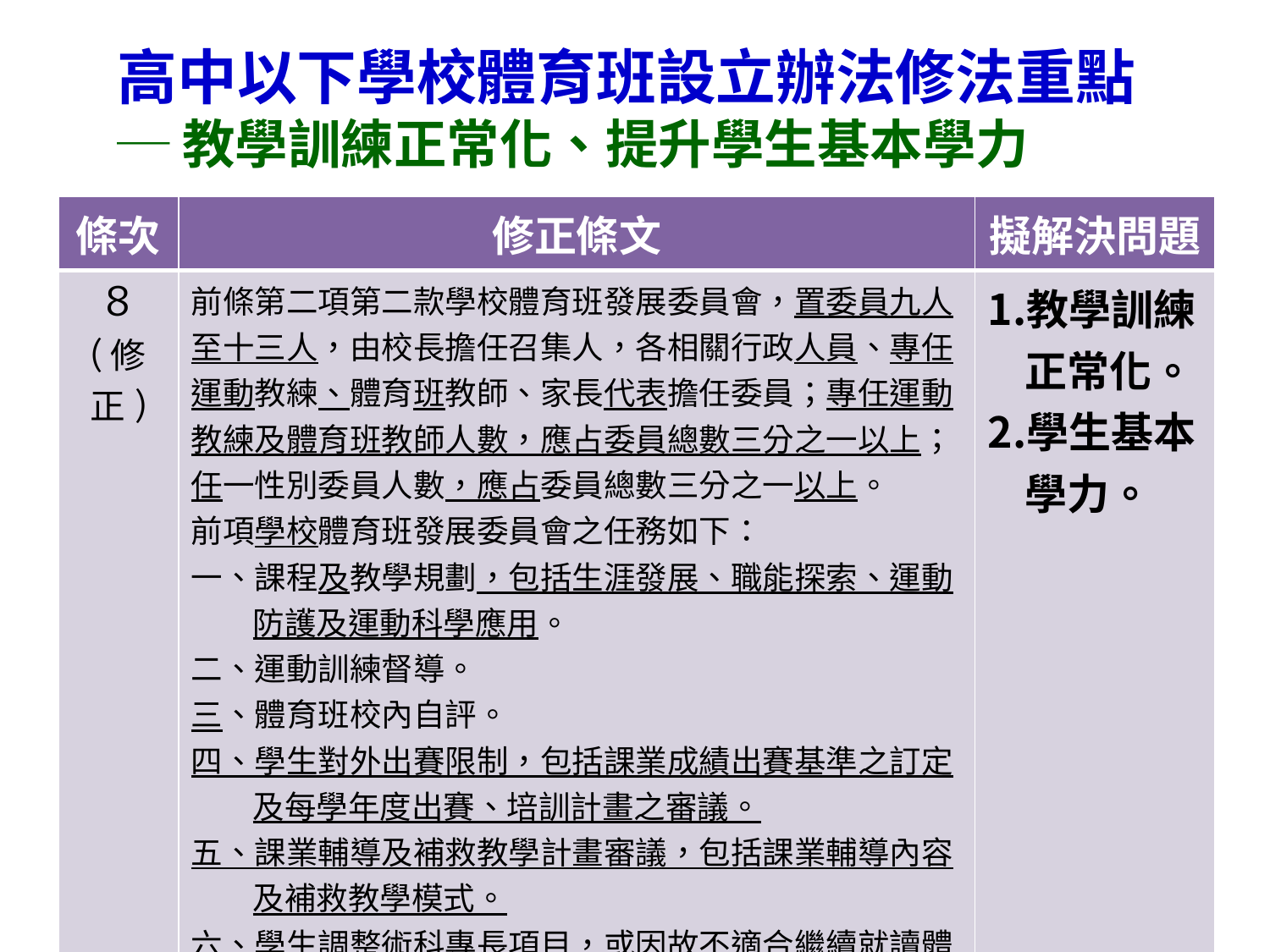

高中以下學校體育班設立辦法修法重點─ 教學訓練正常化、提升學生基本學力
| 條次 | 修正條文 | 擬解決問題 |
| --- | --- | --- |
| 8 (修正) | 前條第二項第二款學校體育班發展委員會，置委員九人至十三人，由校長擔任召集人，各相關行政人員、專任運動教練、體育班教師、家長代表擔任委員；專任運動教練及體育班教師人數，應占委員總數三分之一以上；任一性別委員人數，應占委員總數三分之一以上。 前項學校體育班發展委員會之任務如下： 一、課程及教學規劃，包括生涯發展、職能探索、運動防護及運動科學應用。 二、運動訓練督導。 三、體育班校內自評。 四、學生對外出賽限制，包括課業成績出賽基準之訂定及每學年度出賽、培訓計畫之審議。 五、課業輔導及補救教學計畫審議，包括課業輔導內容及補救教學模式。 六、學生調整術科專長項目，或因故不適合繼續就讀體育班需轉班或轉學之審議。 七、其他有關體育班發展事項。 | 教學訓練正常化。 學生基本學力。 |
11